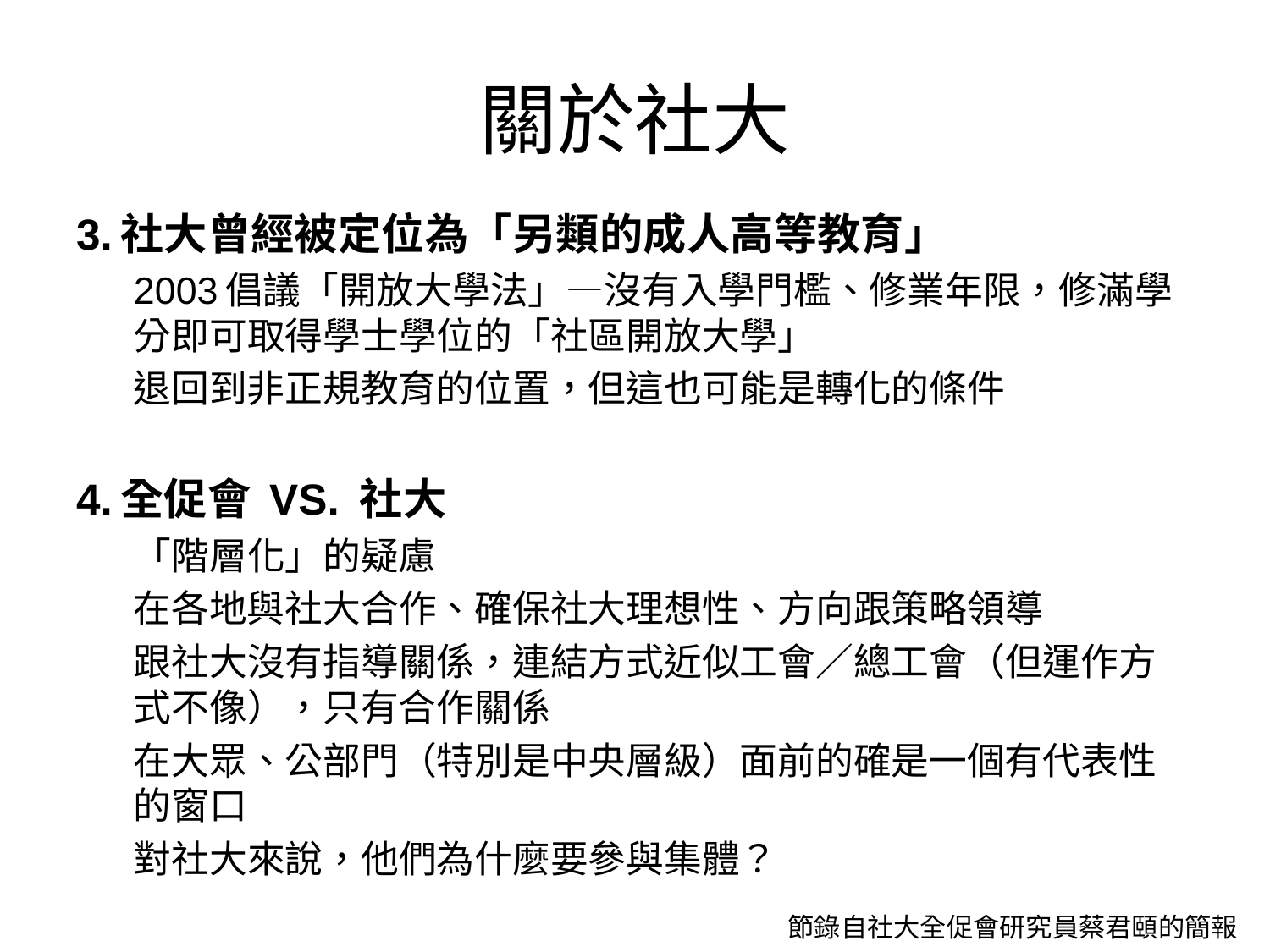

關於社大
3.社大曾經被定位為「另類的成人高等教育」
2003倡議「開放大學法」—沒有入學門檻、修業年限，修滿學分即可取得學士學位的「社區開放大學」
退回到非正規教育的位置，但這也可能是轉化的條件

4.全促會 VS. 社大
「階層化」的疑慮
在各地與社大合作、確保社大理想性、方向跟策略領導
跟社大沒有指導關係，連結方式近似工會／總工會（但運作方式不像），只有合作關係
在大眾、公部門（特別是中央層級）面前的確是一個有代表性的窗口
對社大來說，他們為什麼要參與集體？

節錄自社大全促會研究員蔡君頤的簡報